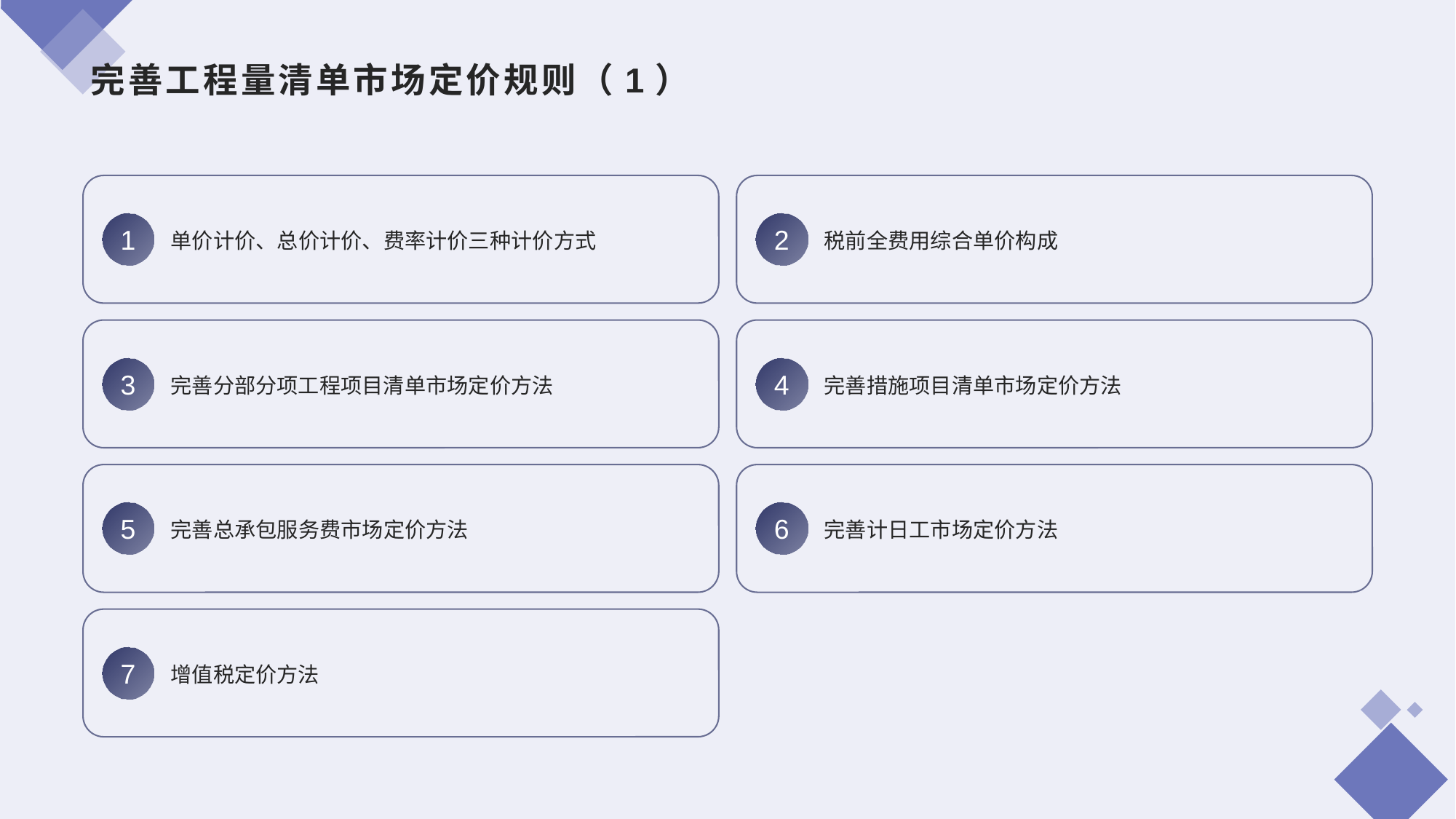

# 完善工程量清单市场定价规则（1）
单价计价、总价计价、费率计价三种计价方式
税前全费用综合单价构成
1
2
完善分部分项工程项目清单市场定价方法
完善措施项目清单市场定价方法
3
4
完善总承包服务费市场定价方法
完善计日工市场定价方法
5
6
增值税定价方法
7